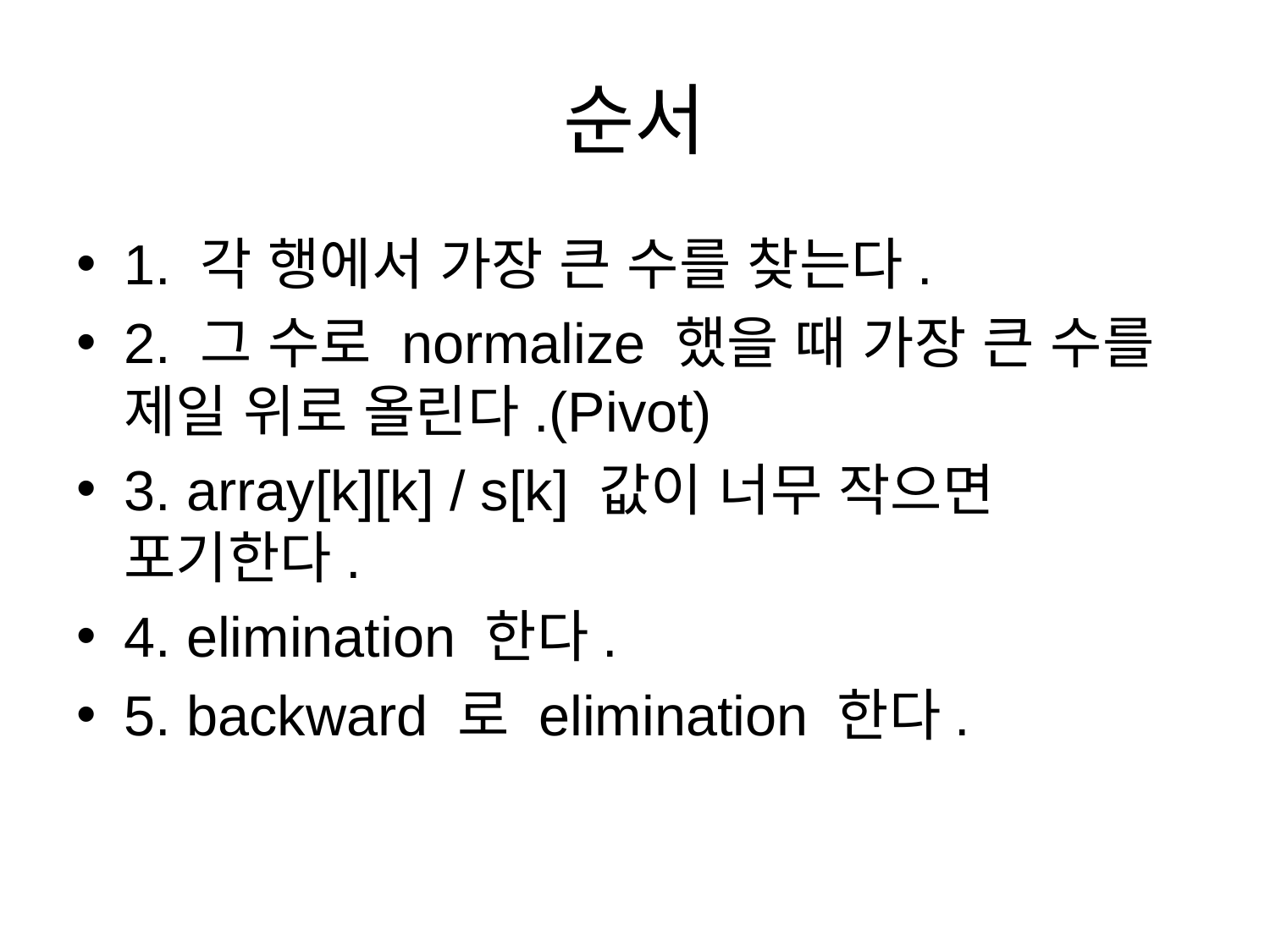

# 순서
1. 각 행에서 가장 큰 수를 찾는다.
2. 그 수로 normalize 했을 때 가장 큰 수를 제일 위로 올린다.(Pivot)
3. array[k][k] / s[k] 값이 너무 작으면 포기한다.
4. elimination 한다.
5. backward 로 elimination 한다.